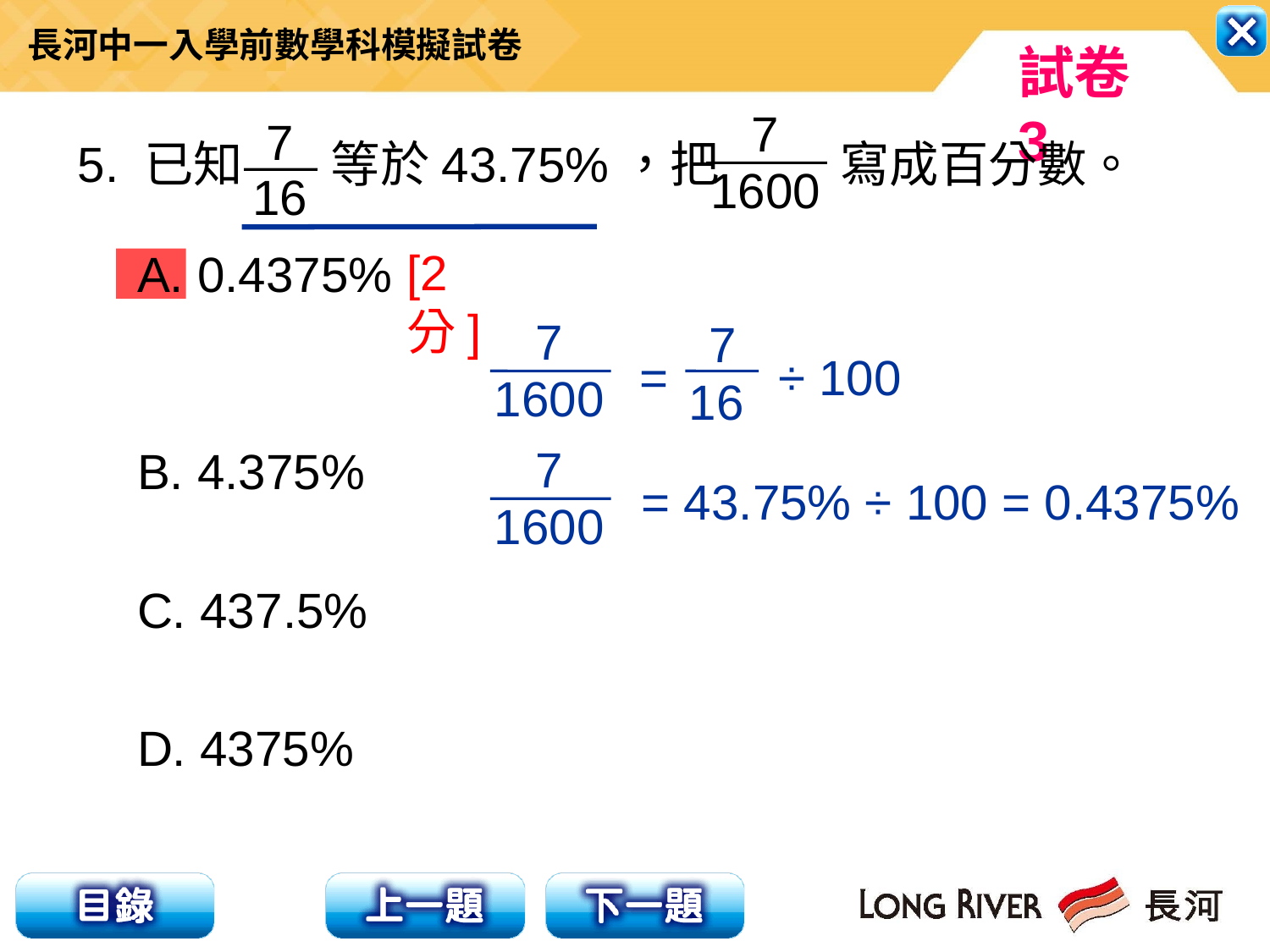

7
1600

7
16

5. 已知        等於43.75%，把           寫成百分數。

[2分]
 A. 0.4375%
 B. 4.375%
 C. 437.5%
 D. 4375%

7
1600

7
16

 =        ÷ 100
7
1600

 = 43.75% ÷ 100 = 0.4375%